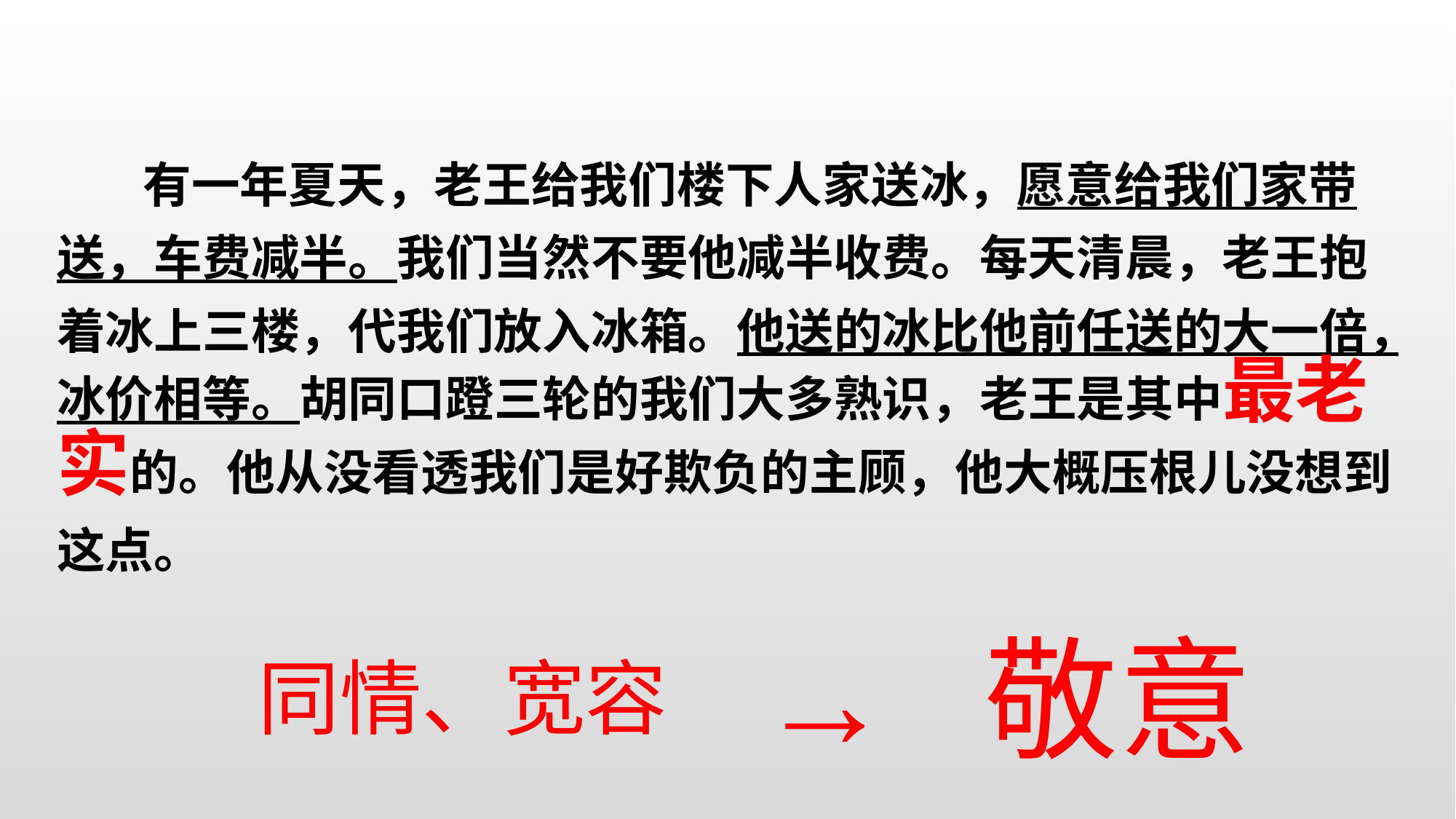

有一年夏天，老王给我们楼下人家送冰，愿意给我们家带送，车费减半。我们当然不要他减半收费。每天清晨，老王抱着冰上三楼，代我们放入冰箱。他送的冰比他前任送的大一倍，冰价相等。胡同口蹬三轮的我们大多熟识，老王是其中最老实的。他从没看透我们是好欺负的主顾，他大概压根儿没想到这点。
→
敬意
同情、宽容